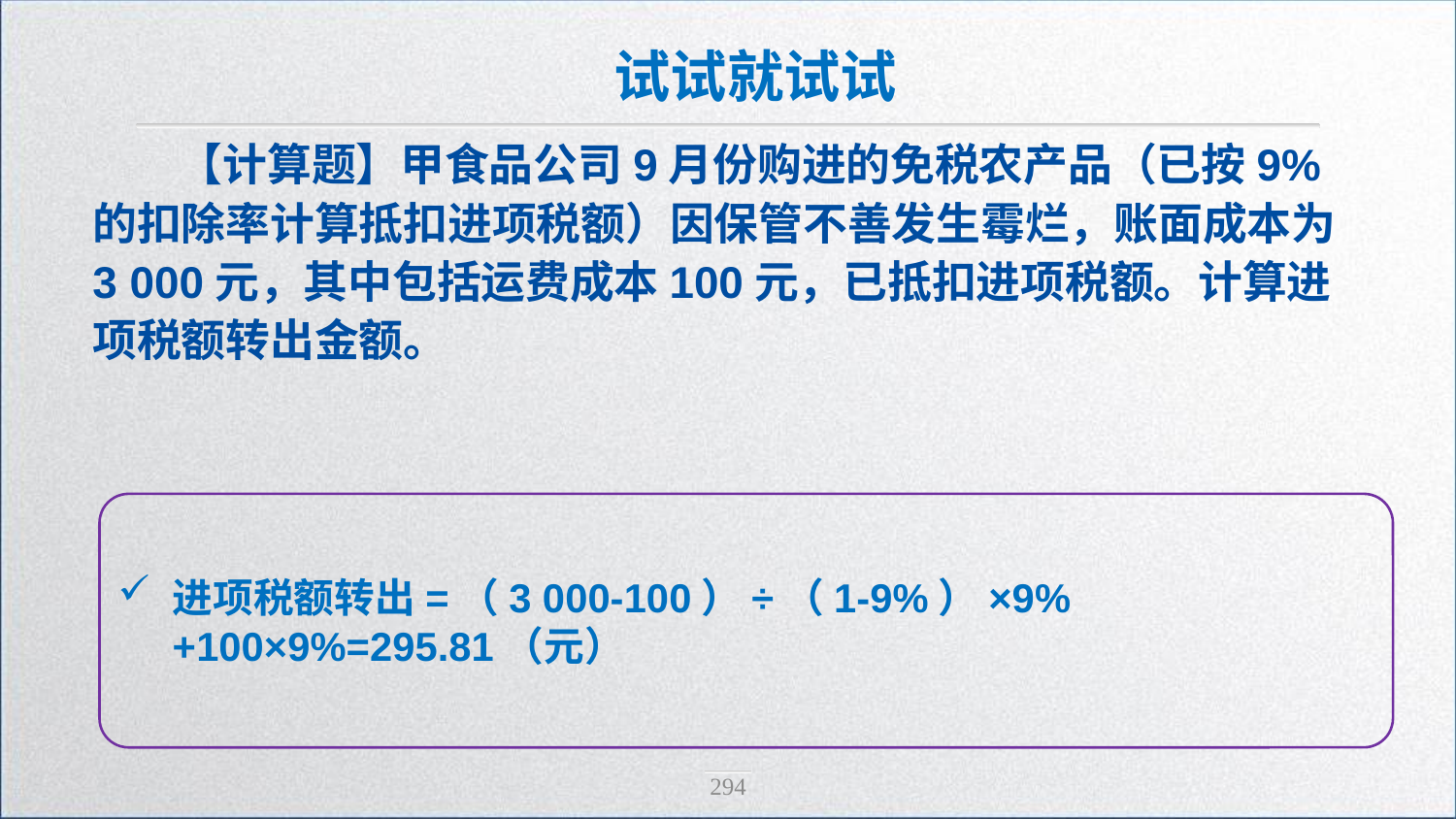

试试就试试
【计算题】甲食品公司9月份购进的免税农产品（已按9%的扣除率计算抵扣进项税额）因保管不善发生霉烂，账面成本为3 000元，其中包括运费成本100元，已抵扣进项税额。计算进项税额转出金额。

进项税额转出=（3 000-100）÷（1-9%）×9%+100×9%=295.81（元）
294